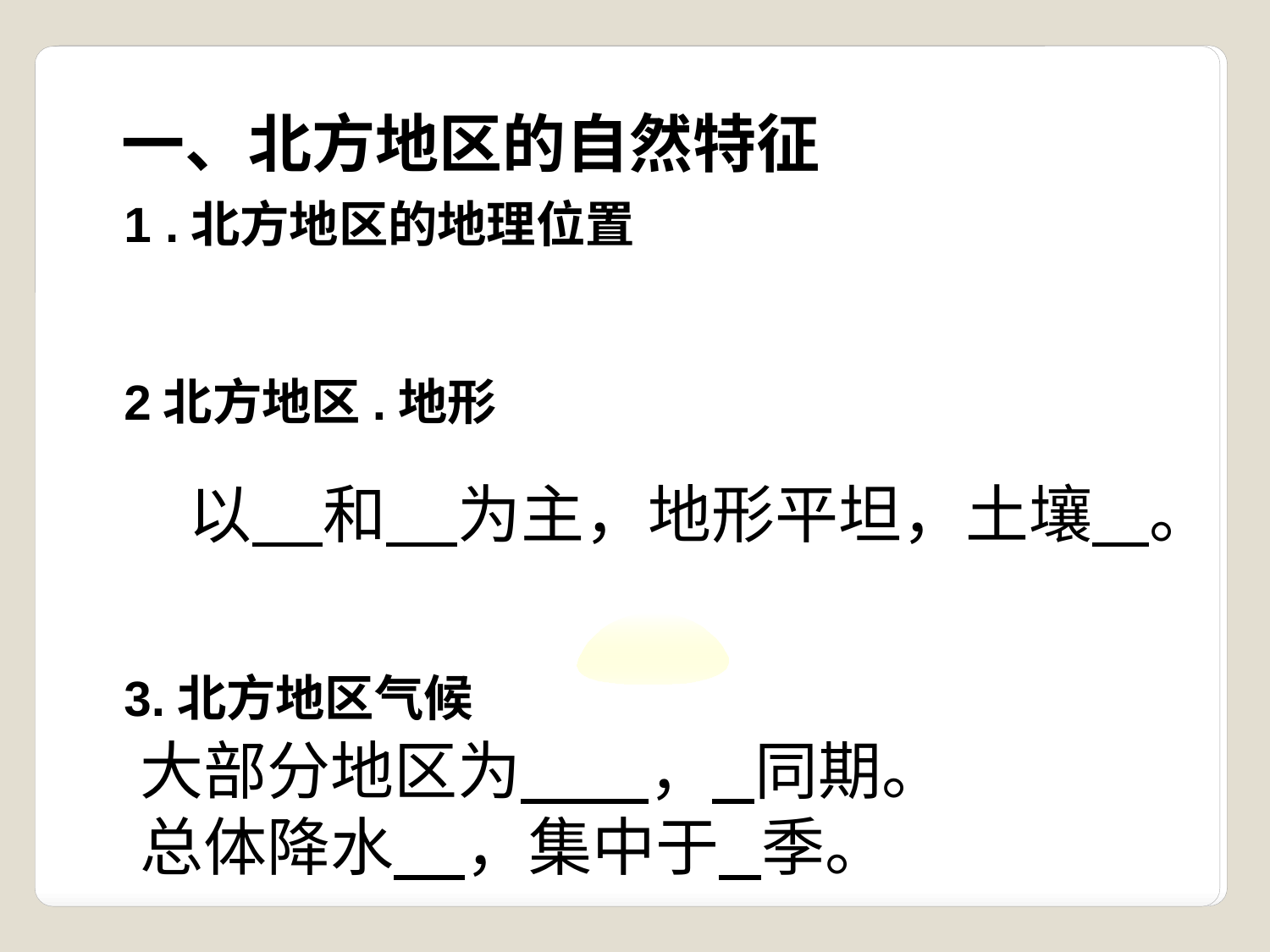

一、北方地区的自然特征
1 .北方地区的地理位置

2北方地区.地形

3.北方地区气候

以     和     为主，地形平坦，土壤    。

大部分地区为         ，   同期。
总体降水     ，集中于   季。